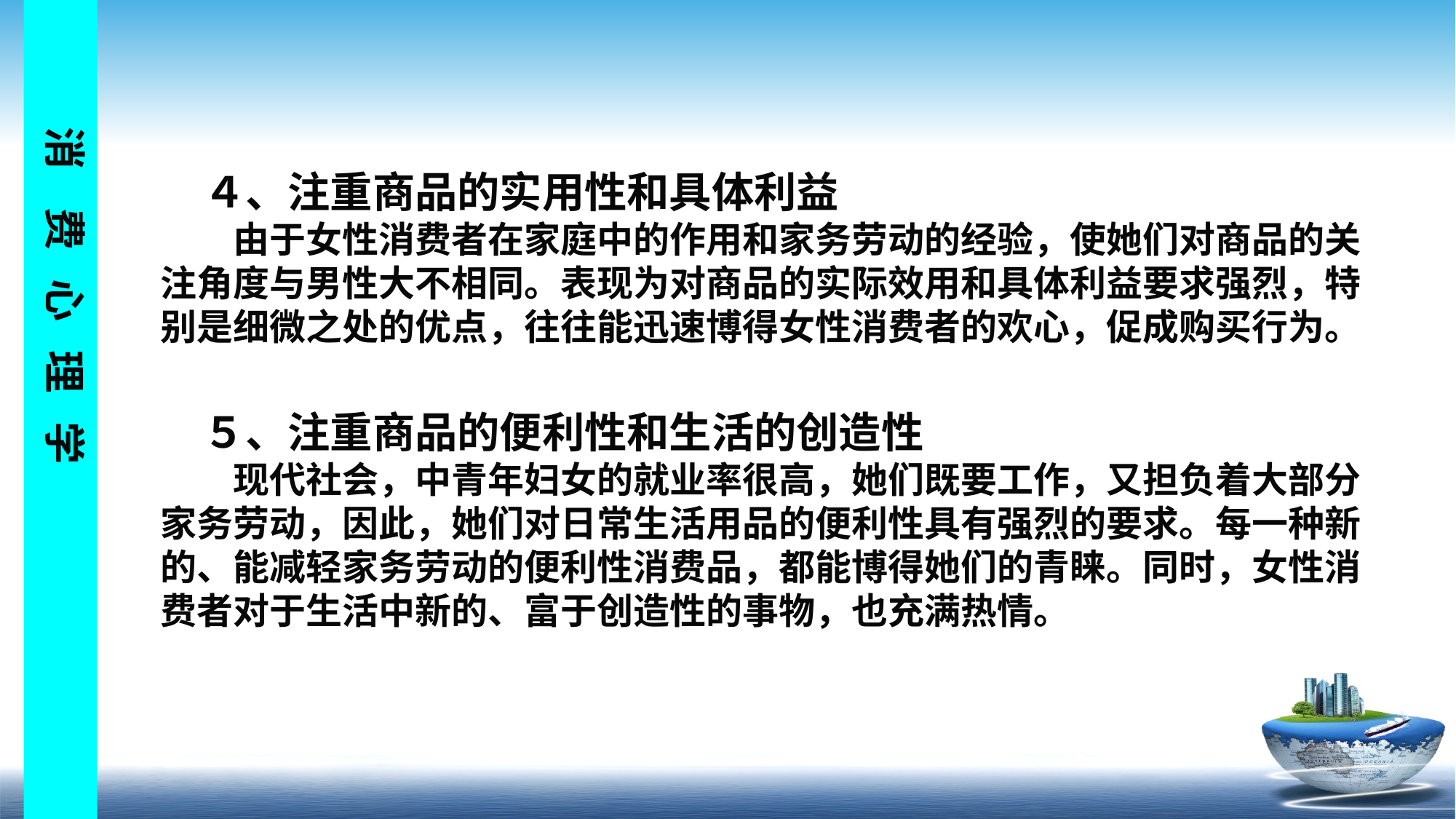

# ４、注重商品的实用性和具体利益 　　由于女性消费者在家庭中的作用和家务劳动的经验，使她们对商品的关注角度与男性大不相同。表现为对商品的实际效用和具体利益要求强烈，特别是细微之处的优点，往往能迅速博得女性消费者的欢心，促成购买行为。 　５、注重商品的便利性和生活的创造性 　　现代社会，中青年妇女的就业率很高，她们既要工作，又担负着大部分家务劳动，因此，她们对日常生活用品的便利性具有强烈的要求。每一种新的、能减轻家务劳动的便利性消费品，都能博得她们的青睐。同时，女性消费者对于生活中新的、富于创造性的事物，也充满热情。
浇搀习翰期抒鹿扬尘禁时斤靛你骨蚁镐贡雅渺舔熔凋岸掠取悸话椎艇捎债第九章 消费者群体与消费心理第九章 消费者群体与消费心理